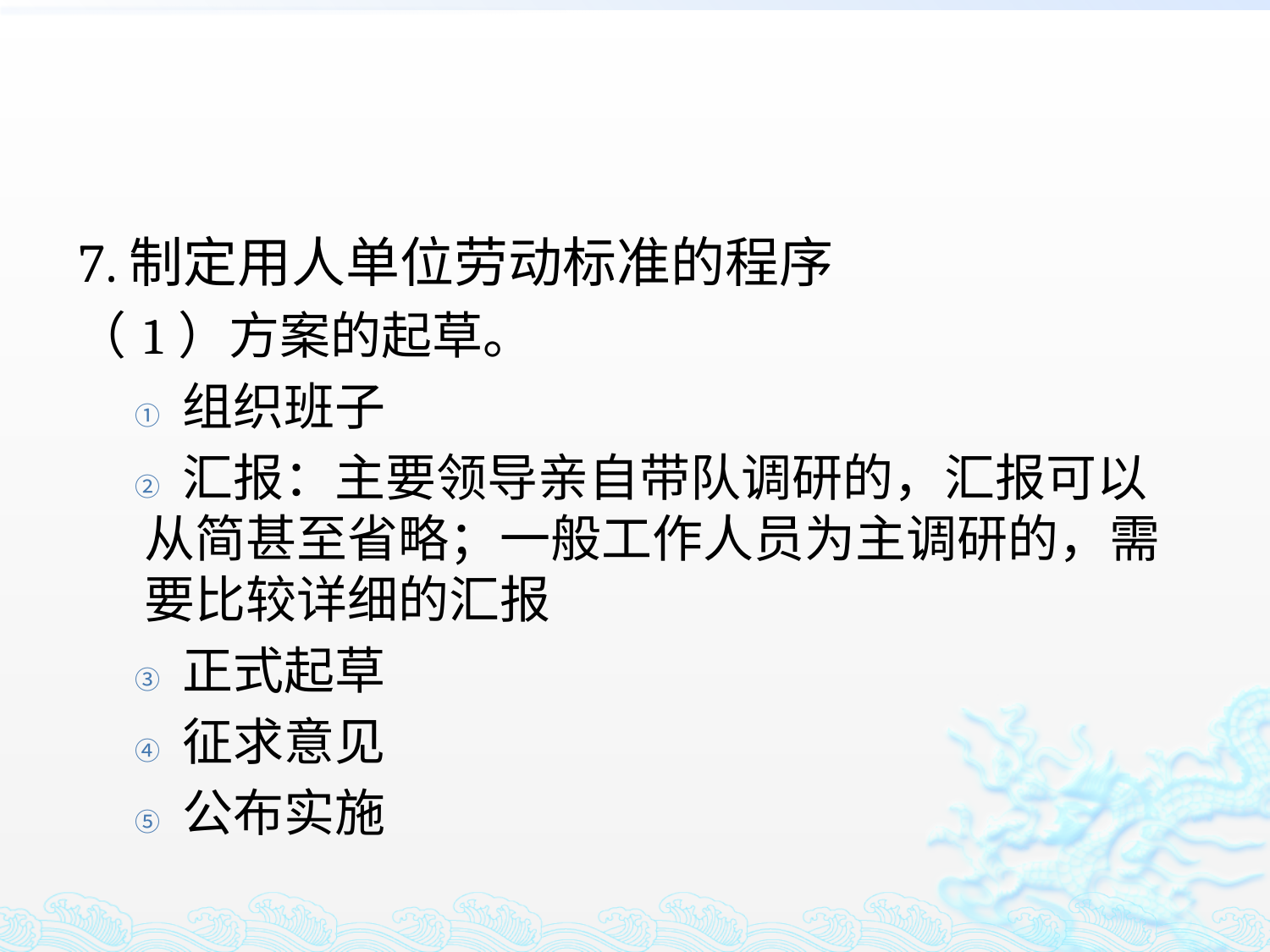

#
7.制定用人单位劳动标准的程序
（1）方案的起草。
 组织班子
 汇报：主要领导亲自带队调研的，汇报可以从简甚至省略；一般工作人员为主调研的，需要比较详细的汇报
 正式起草
 征求意见
 公布实施